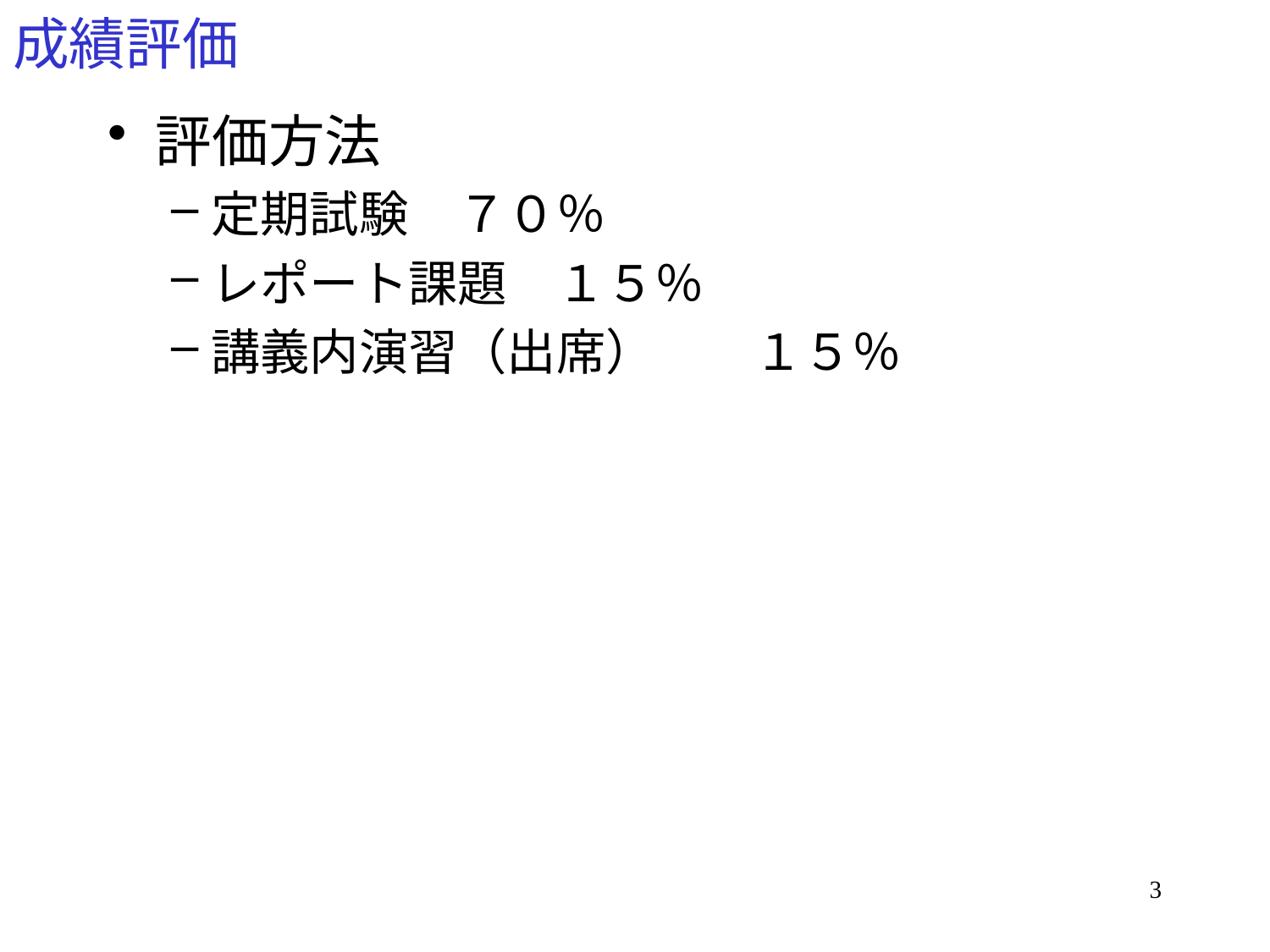

# 成績評価
評価方法
定期試験　７０％
レポート課題　１５％
講義内演習（出席）　　１５％
3